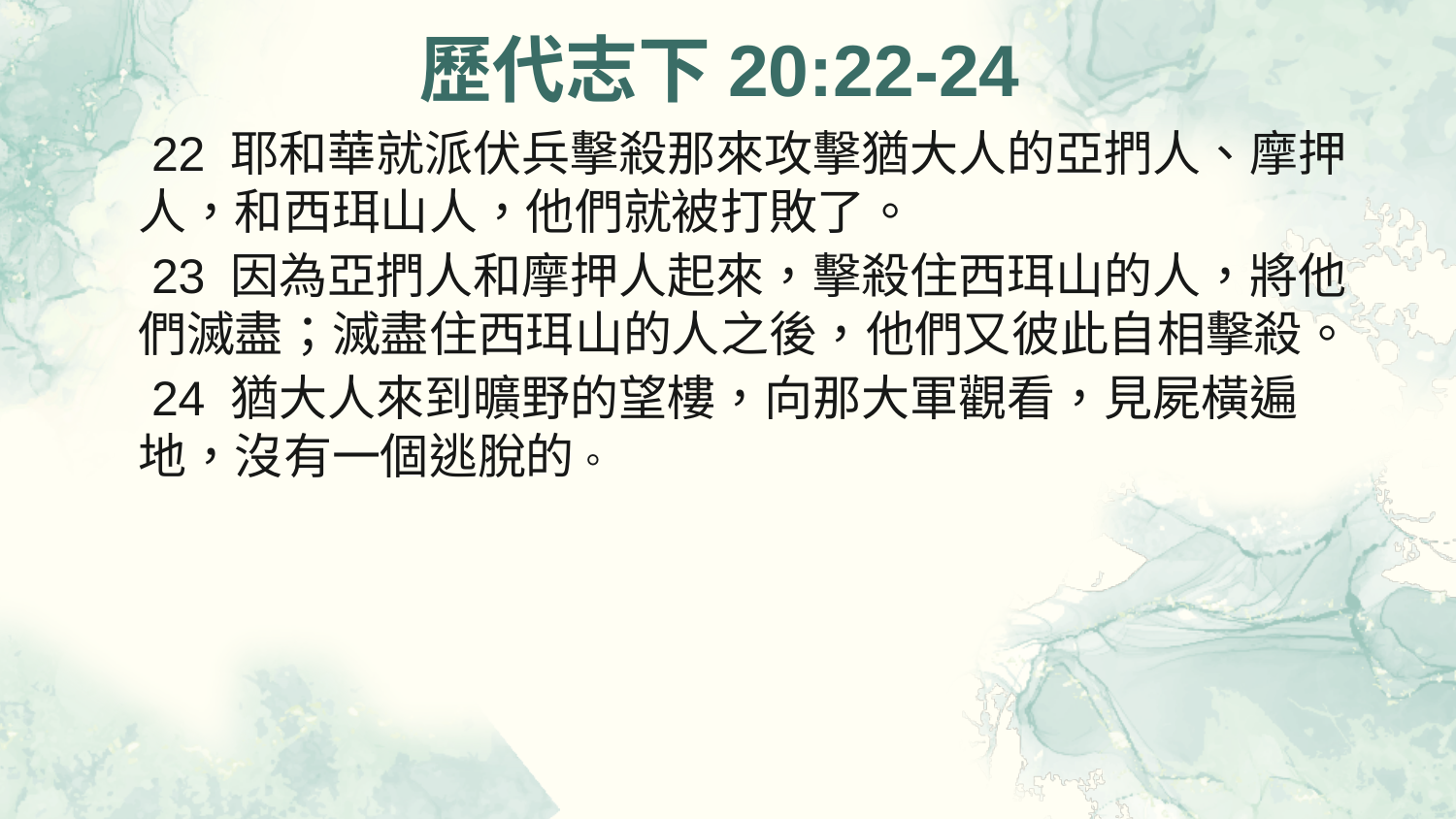

# 歷代志下20:22-24
 22 耶和華就派伏兵擊殺那來攻擊猶大人的亞捫人、摩押人，和西珥山人，他們就被打敗了。
 23 因為亞捫人和摩押人起來，擊殺住西珥山的人，將他們滅盡；滅盡住西珥山的人之後，他們又彼此自相擊殺。
 24 猶大人來到曠野的望樓，向那大軍觀看，見屍橫遍地，沒有一個逃脫的。